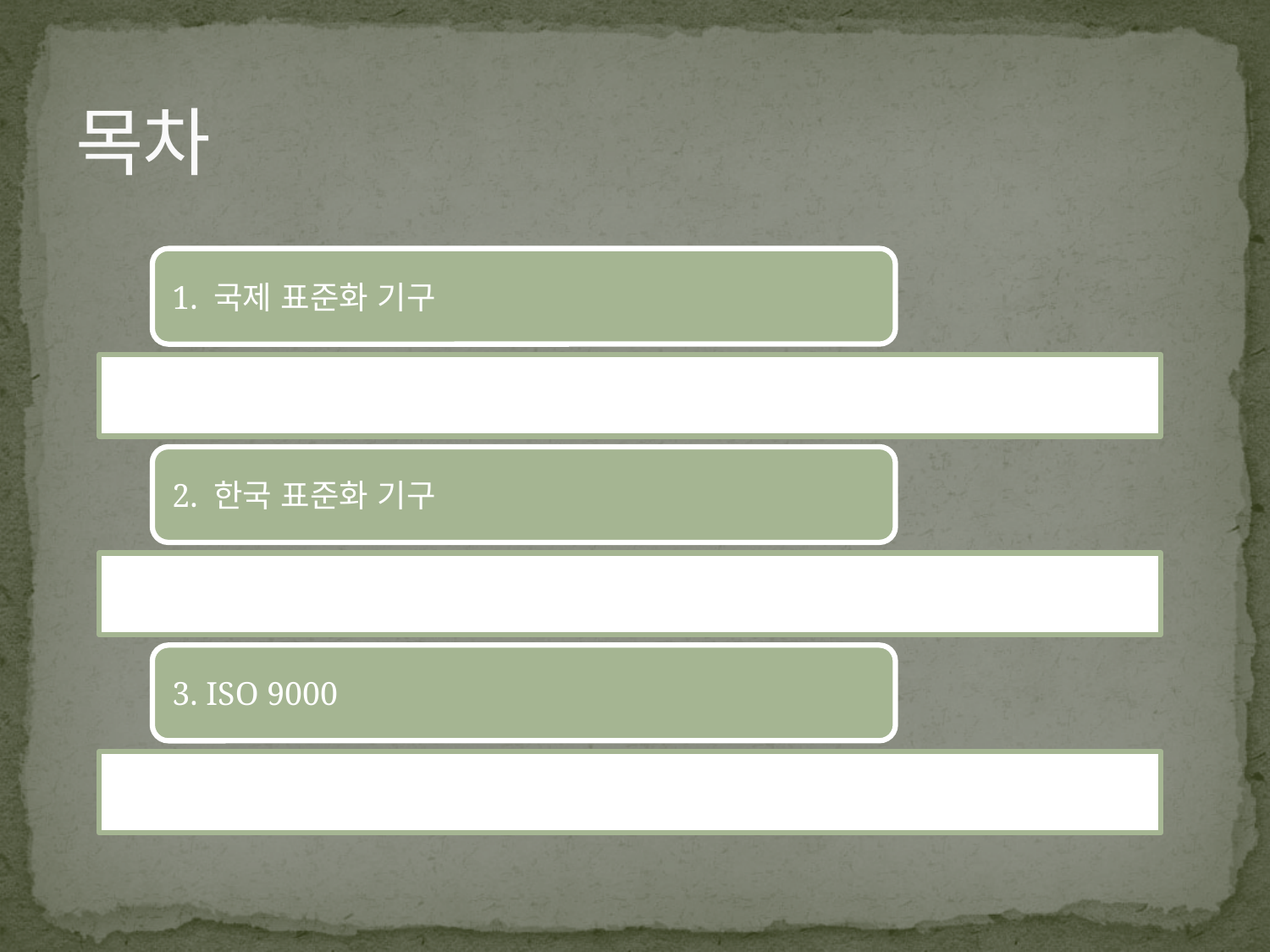

# 목차

1. 국제 표준화 기구
2. 한국 표준화 기구
3. ISO 9000